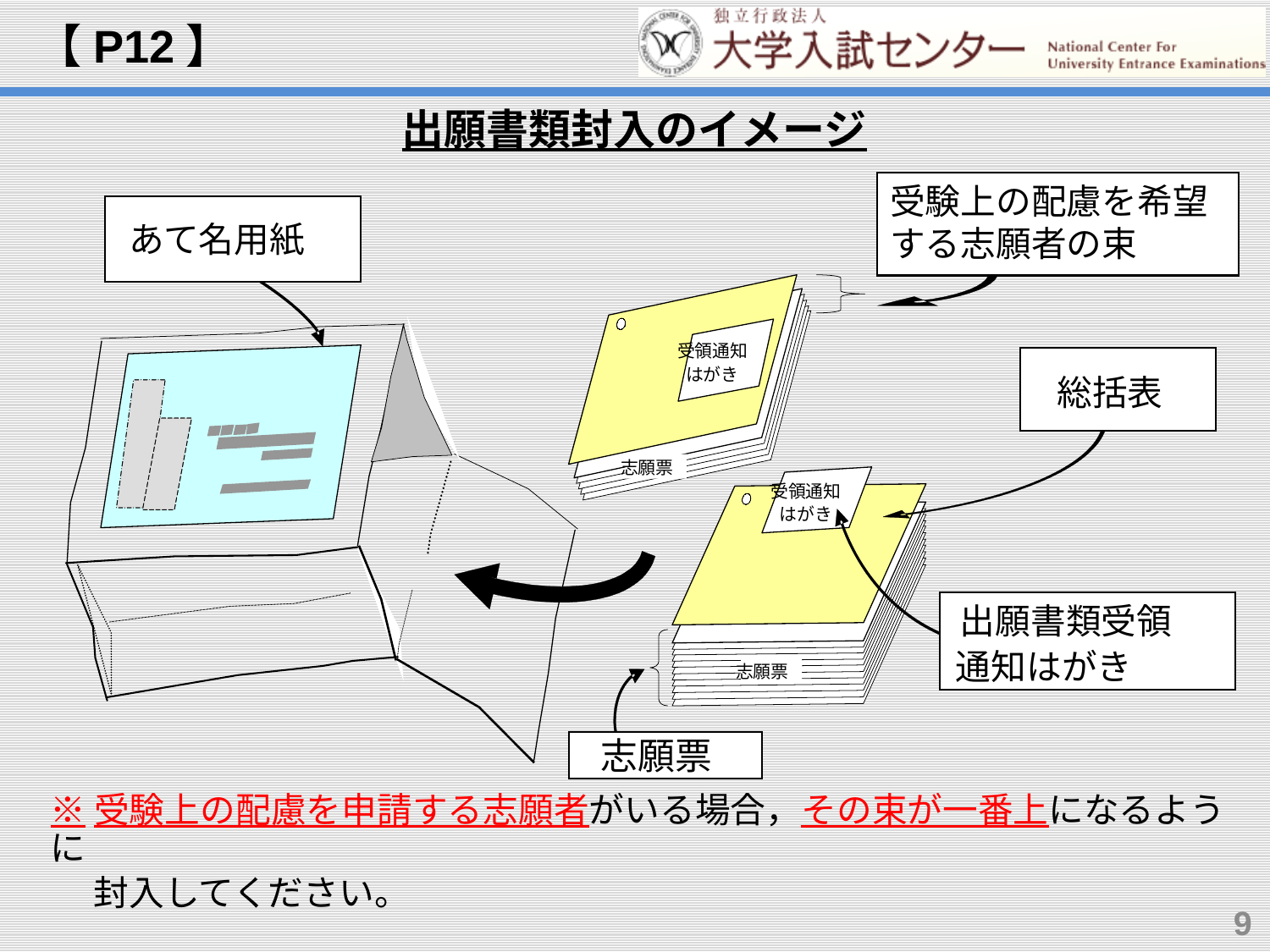

【P12】
出願書類封入のイメージ
受験上の配慮を希望する志願者の束

あて名用紙

受領通知

はがき
総括表

志願票

受領通知

はがき

出願書類受領

通知はがき

志願票

 志願票

※受験上の配慮を申請する志願者がいる場合，その束が一番上になるように
　 封入してください。

9